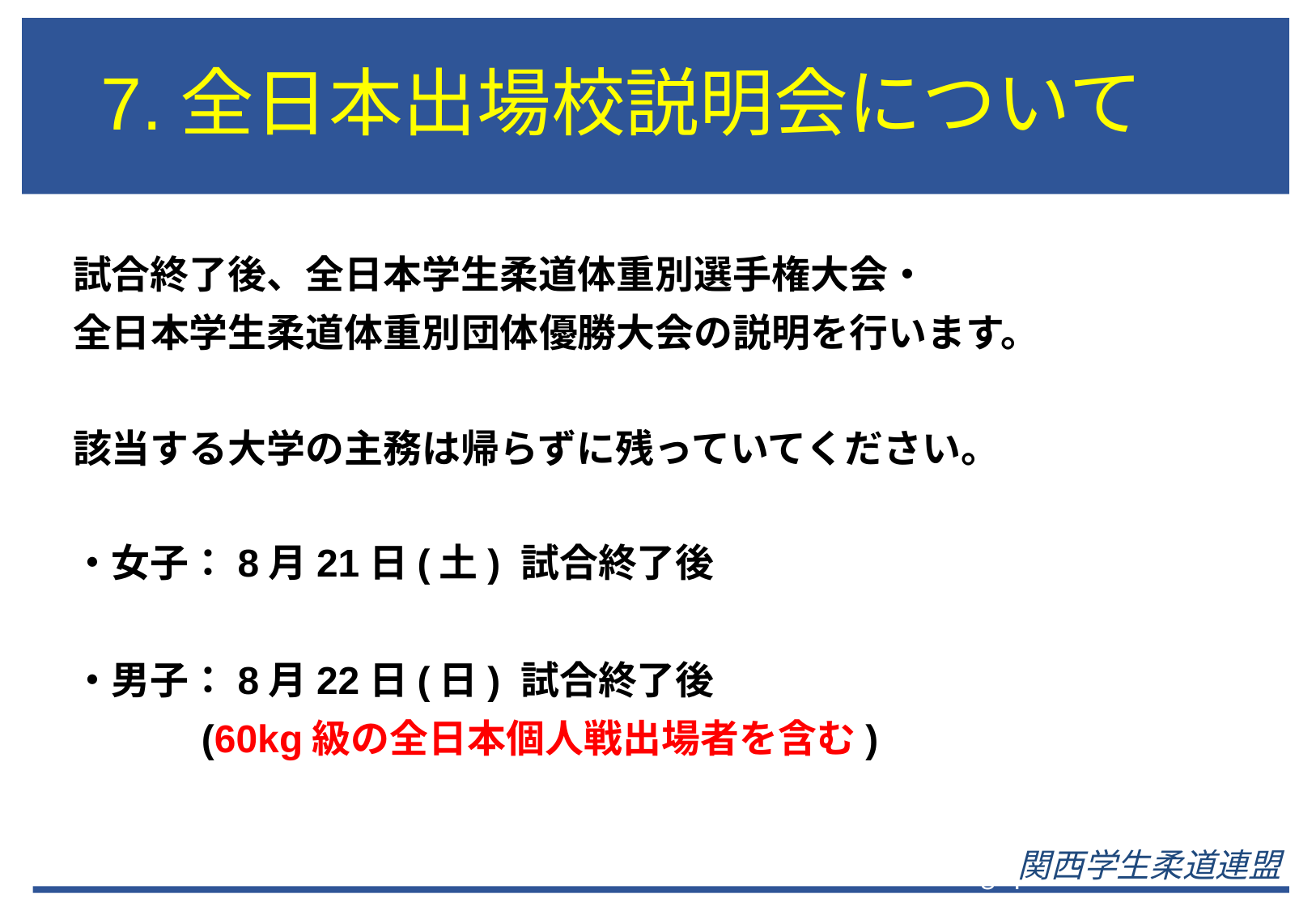

# 7.全日本出場校説明会について

試合終了後、全日本学生柔道体重別選手権大会・
全日本学生柔道体重別団体優勝大会の説明を行います。

該当する大学の主務は帰らずに残っていてください。

・女子：8月21日(土) 試合終了後

・男子：8月22日(日) 試合終了後
            (60kg級の全日本個人戦出場者を含む)

関西学生柔道連盟